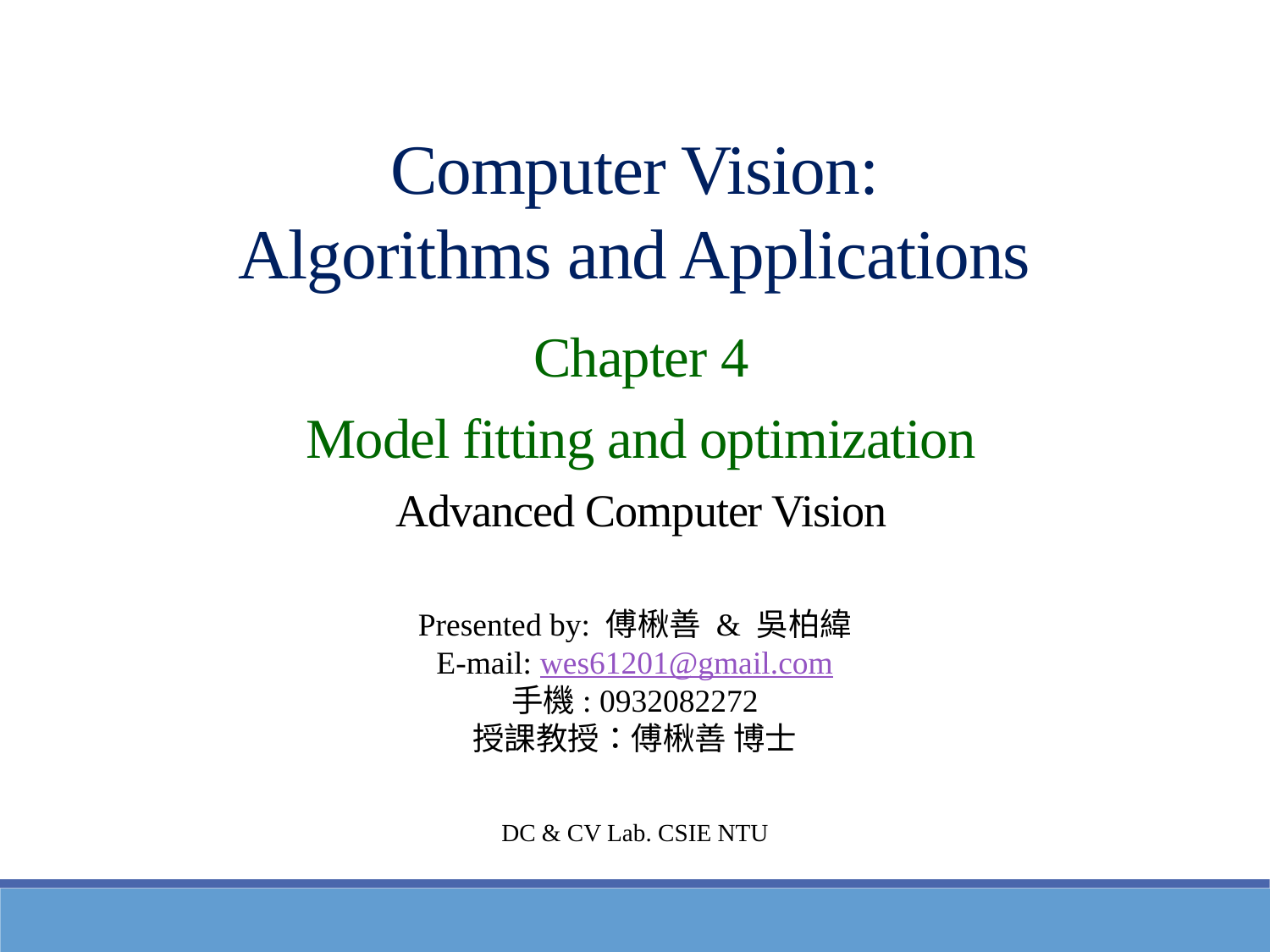

Computer Vision:
Algorithms and Applications
Chapter 4
Model fitting and optimization
Advanced Computer Vision
Presented by: 傅楸善 & 吳柏緯
E-mail: wes61201@gmail.com
手機: 0932082272
授課教授：傅楸善 博士
DC & CV Lab. CSIE NTU